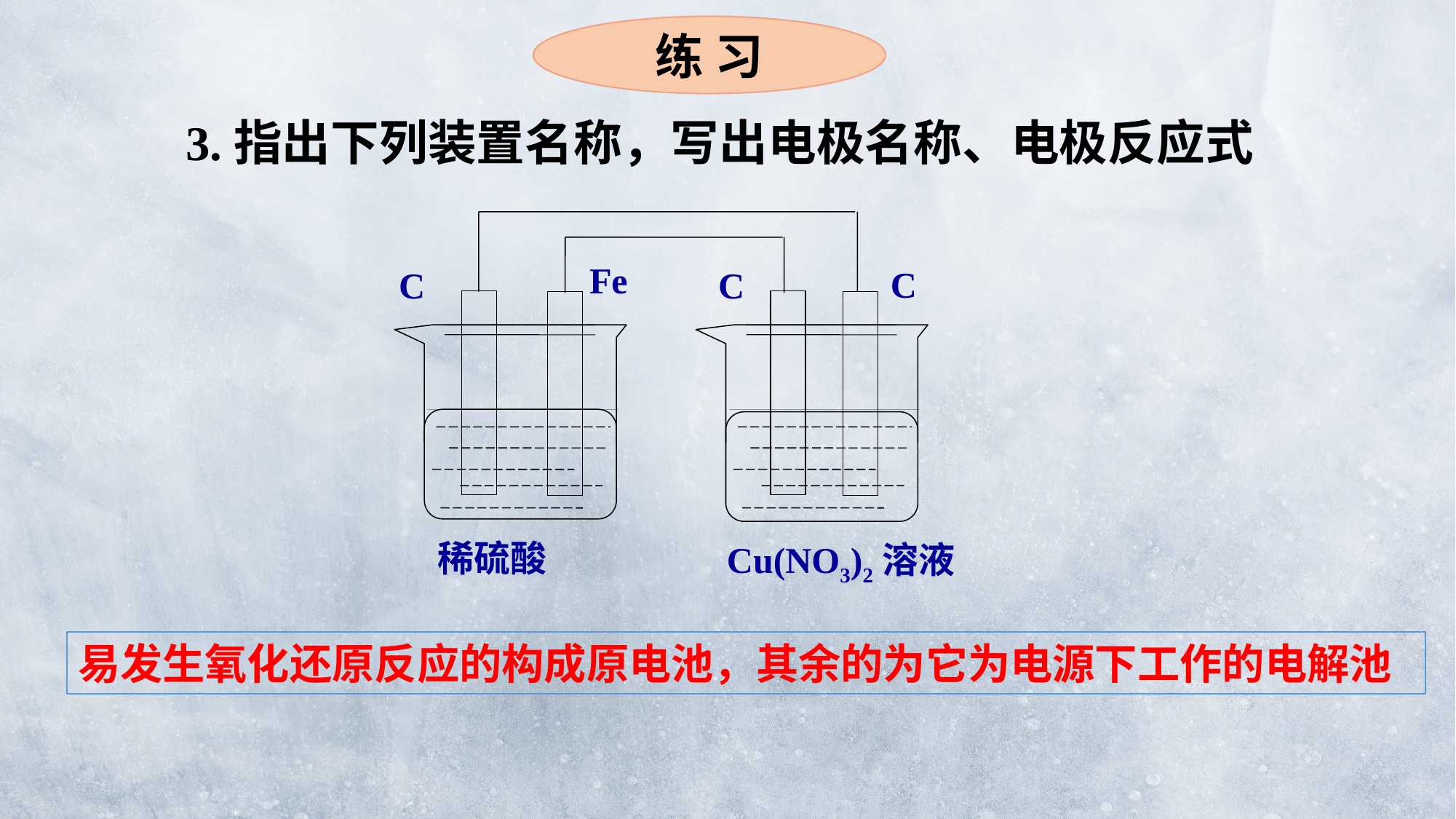

练 习
   3.指出下列装置名称，写出电极名称、电极反应式

Fe
C
C
C

稀硫酸
Cu(NO3)2溶液
易发生氧化还原反应的构成原电池，其余的为它为电源下工作的电解池